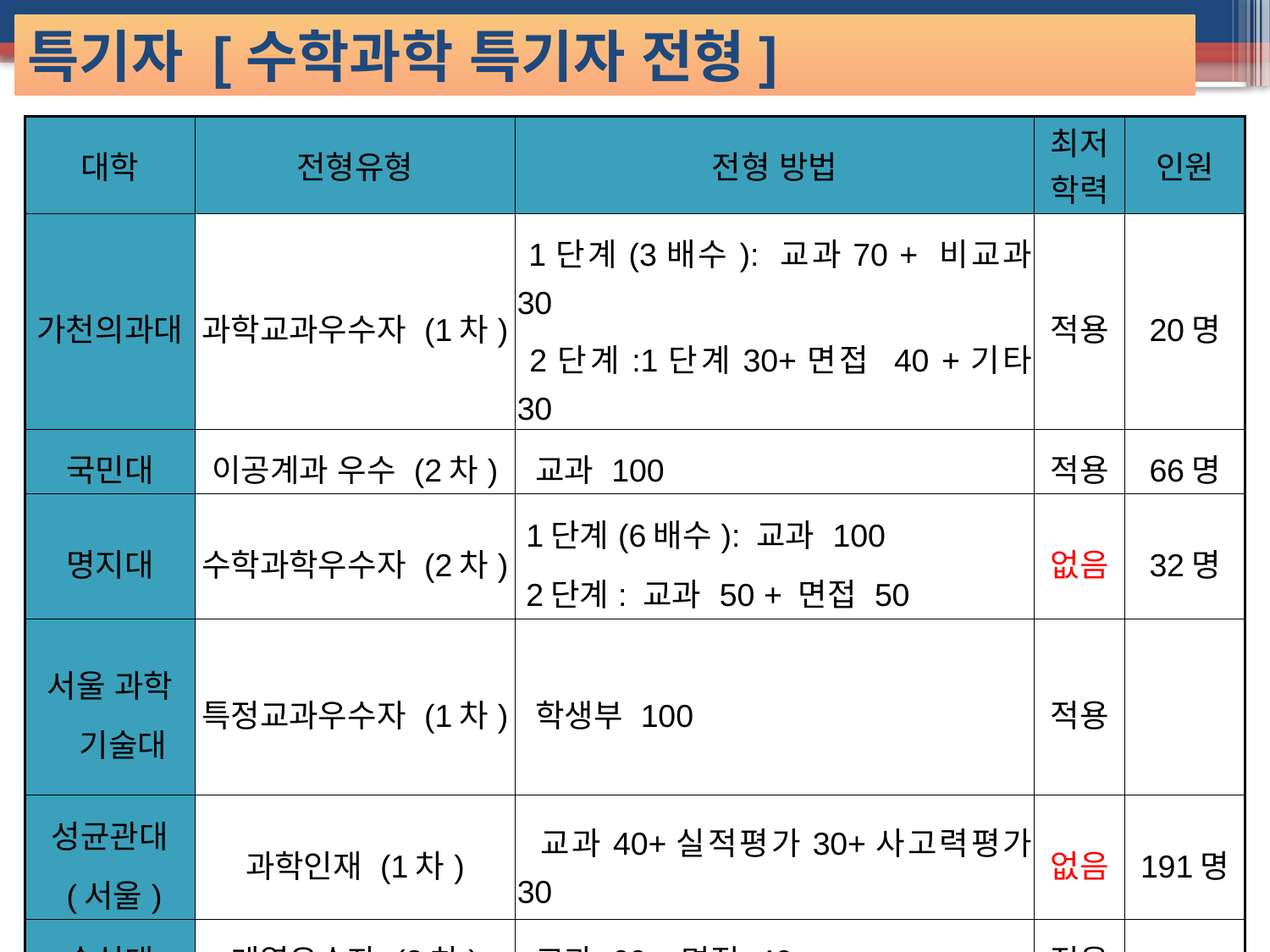

특기자 [수학과학 특기자 전형]
| 대학 | 전형유형 | 전형 방법 | 최저 학력 | 인원 |
| --- | --- | --- | --- | --- |
| 가천의과대 | 과학교과우수자 (1차) | 1단계(3배수): 교과70 + 비교과 30 2단계:1단계30+면접 40 +기타 30 | 적용 | 20명 |
| 국민대 | 이공계과 우수 (2차) | 교과 100 | 적용 | 66명 |
| 명지대 | 수학과학우수자 (2차) | 1단계(6배수): 교과 100 2단계: 교과 50 + 면접 50 | 없음 | 32명 |
| 서울 과학 기술대 | 특정교과우수자 (1차) | 학생부 100 | 적용 |  |
| 성균관대 (서울) | 과학인재 (1차) | 교과40+실적평가30+사고력평가 30 | 없음 | 191명 |
| 숭실대 | 계열우수자 (2차) | 교과 60 +면접 40 | 적용 |  |